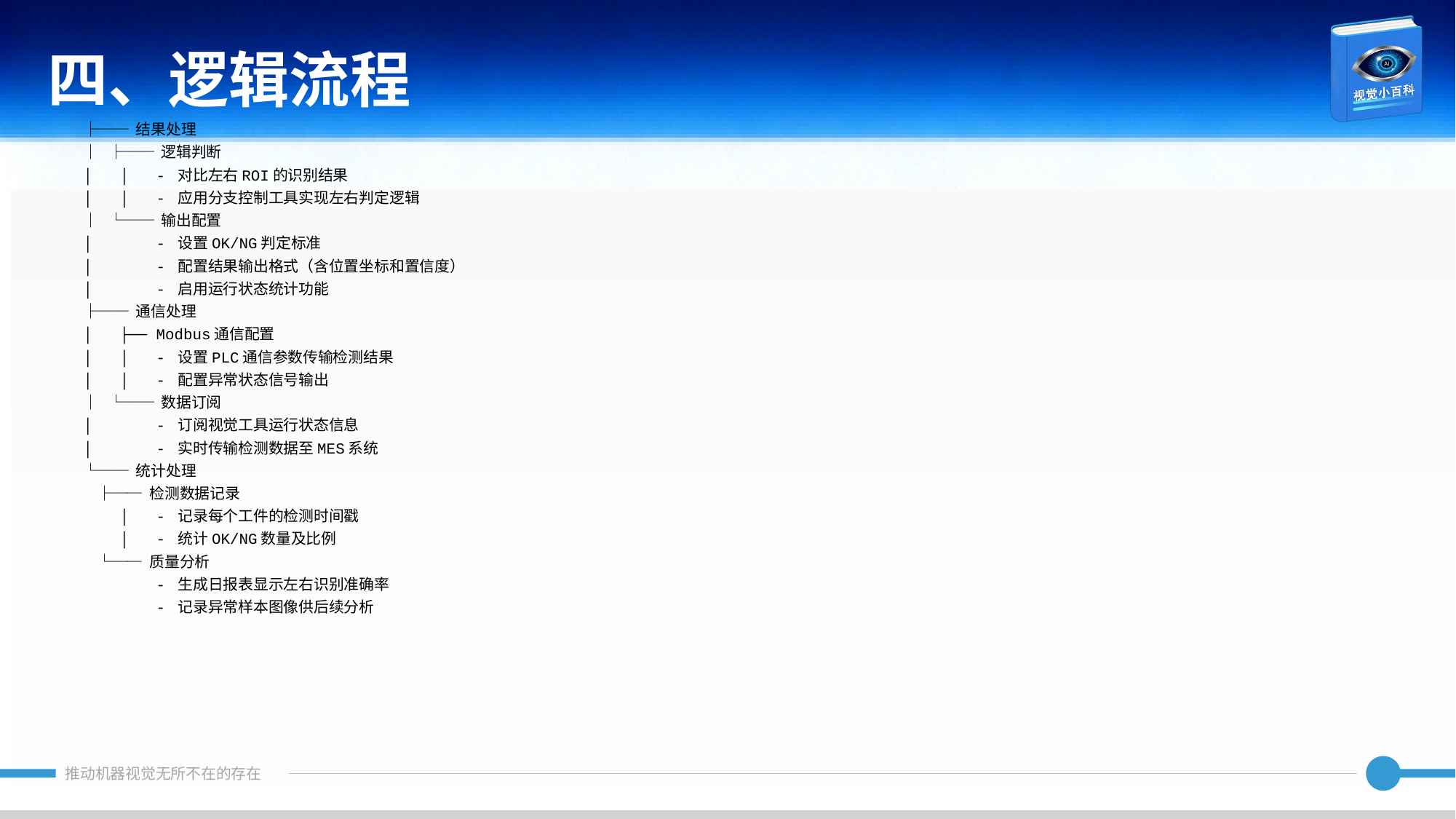

四、逻辑流程

├── 结果处理
│   ├── 逻辑判断
│   │   - 对比左右ROI的识别结果
│   │   - 应用分支控制工具实现左右判定逻辑
│   └── 输出配置
│       - 设置OK/NG判定标准
│       - 配置结果输出格式（含位置坐标和置信度）
│       - 启用运行状态统计功能
├── 通信处理
│   ├── Modbus通信配置
│   │   - 设置PLC通信参数传输检测结果
│   │   - 配置异常状态信号输出
│   └── 数据订阅
│       - 订阅视觉工具运行状态信息
│       - 实时传输检测数据至MES系统
└── 统计处理
    ├── 检测数据记录
    │   - 记录每个工件的检测时间戳
    │   - 统计OK/NG数量及比例
    └── 质量分析
        - 生成日报表显示左右识别准确率
        - 记录异常样本图像供后续分析
9